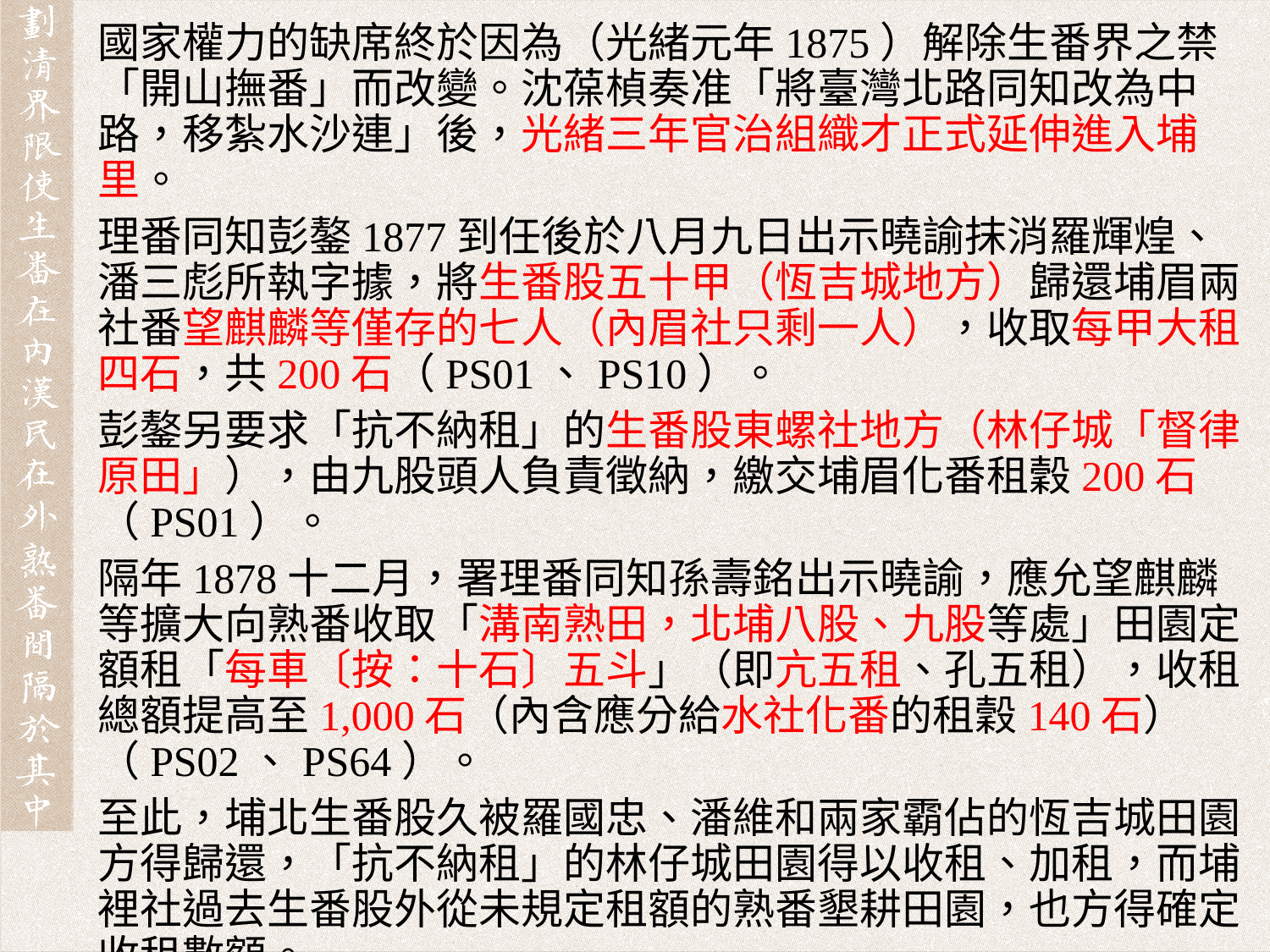

國家權力的缺席終於因為（光緒元年1875）解除生番界之禁「開山撫番」而改變。沈葆楨奏准「將臺灣北路同知改為中路，移紮水沙連」後，光緒三年官治組織才正式延伸進入埔里。
理番同知彭鏊1877到任後於八月九日出示曉諭抹消羅輝煌、潘三彪所執字據，將生番股五十甲（恆吉城地方）歸還埔眉兩社番望麒麟等僅存的七人（內眉社只剩一人），收取每甲大租四石，共200石（PS01、PS10）。
彭鏊另要求「抗不納租」的生番股東螺社地方（林仔城「督律原田」），由九股頭人負責徵納，繳交埔眉化番租穀200石（PS01）。
隔年1878十二月，署理番同知孫壽銘出示曉諭，應允望麒麟等擴大向熟番收取「溝南熟田，北埔八股、九股等處」田園定額租「每車〔按：十石〕五斗」（即亢五租、孔五租），收租總額提高至1,000石（內含應分給水社化番的租穀140石）（PS02、PS64）。
至此，埔北生番股久被羅國忠、潘維和兩家霸佔的恆吉城田園方得歸還，「抗不納租」的林仔城田園得以收租、加租，而埔裡社過去生番股外從未規定租額的熟番墾耕田園，也方得確定收租數額。